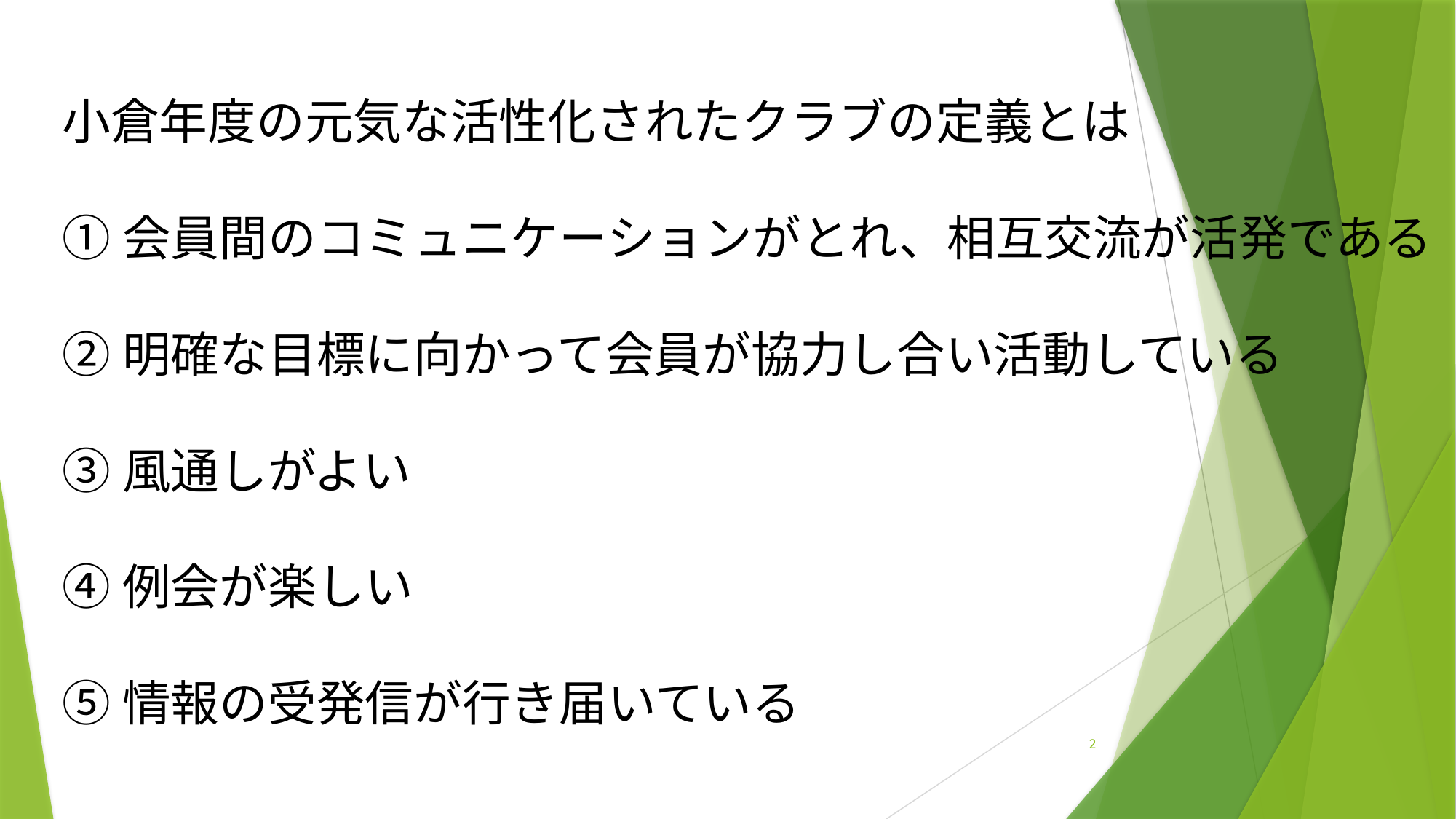

小倉年度の元気な活性化されたクラブの定義とは

①会員間のコミュニケーションがとれ、相互交流が活発である

②明確な目標に向かって会員が協力し合い活動している

③風通しがよい

④例会が楽しい

⑤情報の受発信が行き届いている
2